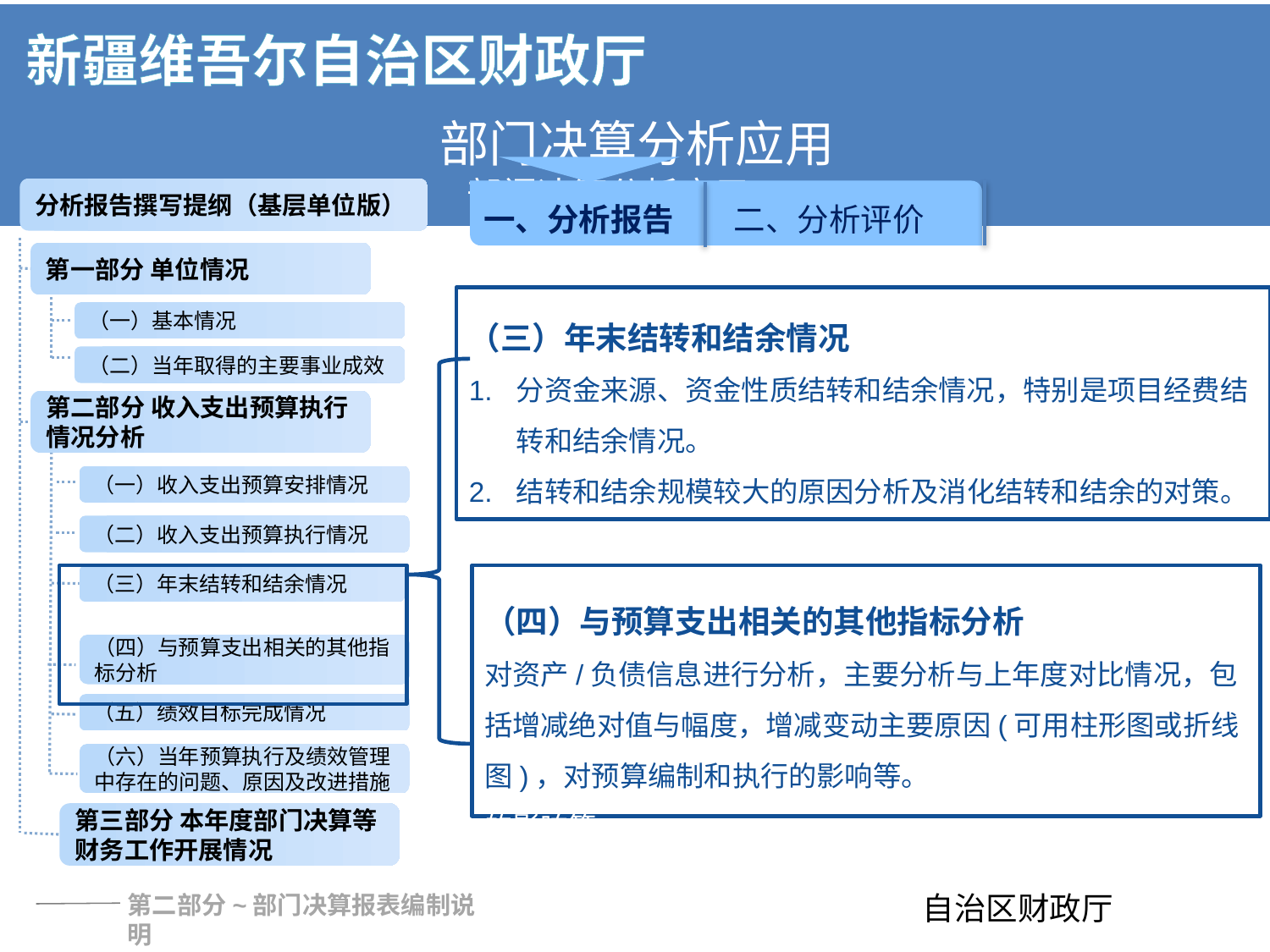

分析报告撰写提纲（基层单位版）
第一部分 单位情况
（一）基本情况
（二）当年取得的主要事业成效
第二部分 收入支出预算执行情况分析
（一）收入支出预算安排情况
（二）收入支出预算执行情况
（三）年末结转和结余情况
（四）与预算支出相关的其他指标分析
第三部分 本年度部门决算等财务工作开展情况
（五）绩效目标完成情况
（六）当年预算执行及绩效管理中存在的问题、原因及改进措施

一、分析报告
二、分析评价
（三）年末结转和结余情况
分资金来源、资金性质结转和结余情况，特别是项目经费结转和结余情况。
结转和结余规模较大的原因分析及消化结转和结余的对策。

（四）与预算支出相关的其他指标分析
对资产/负债信息进行分析，主要分析与上年度对比情况，包括增减绝对值与幅度，增减变动主要原因(可用柱形图或折线图)，对预算编制和执行的影响等。
的影响等。

121